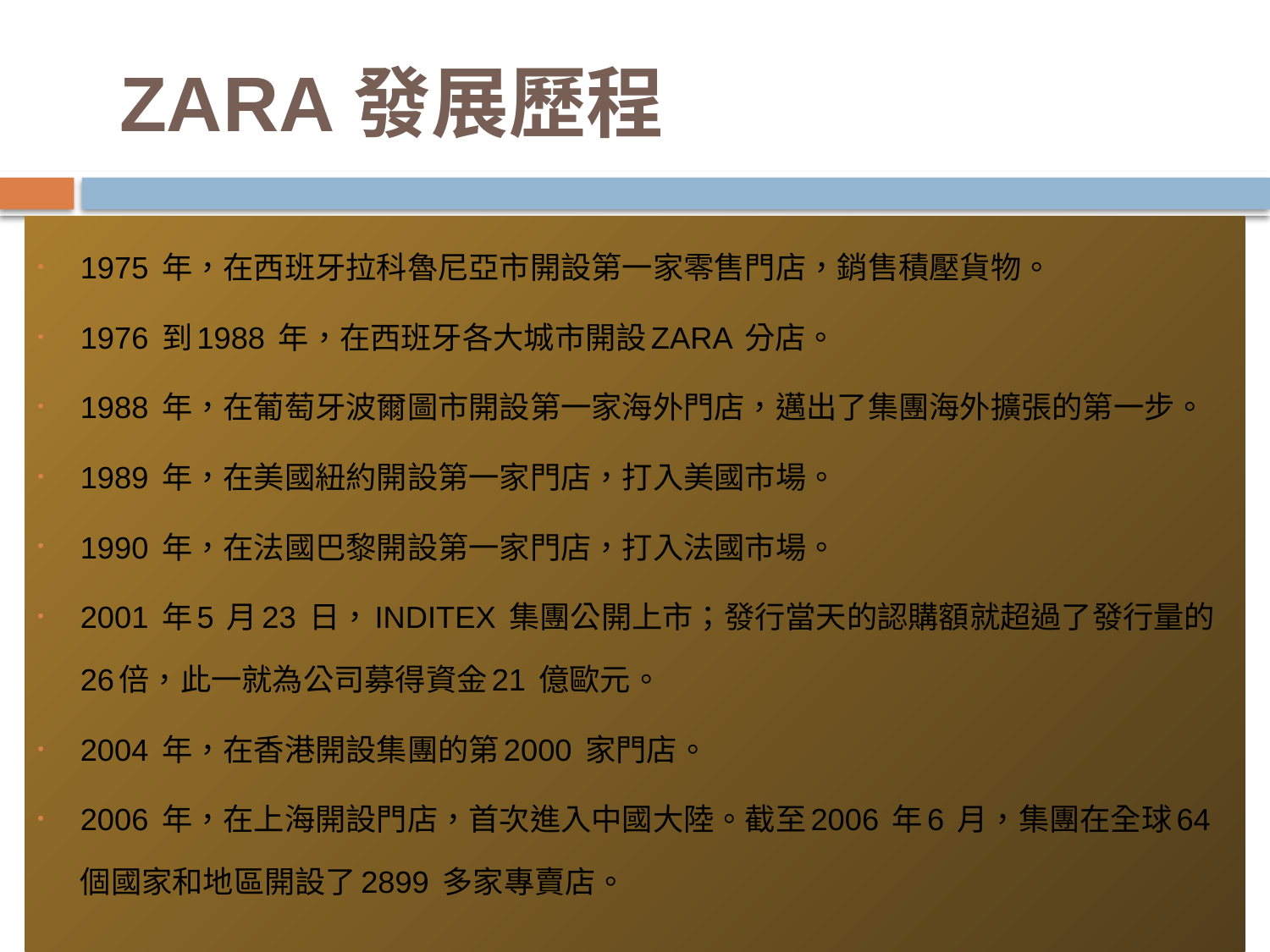

# ZARA發展歷程
1975 年，在西班牙拉科魯尼亞市開設第一家零售門店，銷售積壓貨物。
1976 到1988 年，在西班牙各大城市開設ZARA 分店。
1988 年，在葡萄牙波爾圖市開設第一家海外門店，邁出了集團海外擴張的第一步。
1989 年，在美國紐約開設第一家門店，打入美國市場。
1990 年，在法國巴黎開設第一家門店，打入法國市場。
2001 年5 月23 日，INDITEX 集團公開上市；發行當天的認購額就超過了發行量的26倍，此一就為公司募得資金21 億歐元。
2004 年，在香港開設集團的第2000 家門店。
2006 年，在上海開設門店，首次進入中國大陸。截至2006 年6 月，集團在全球64 個國家和地區開設了2899 多家專賣店。